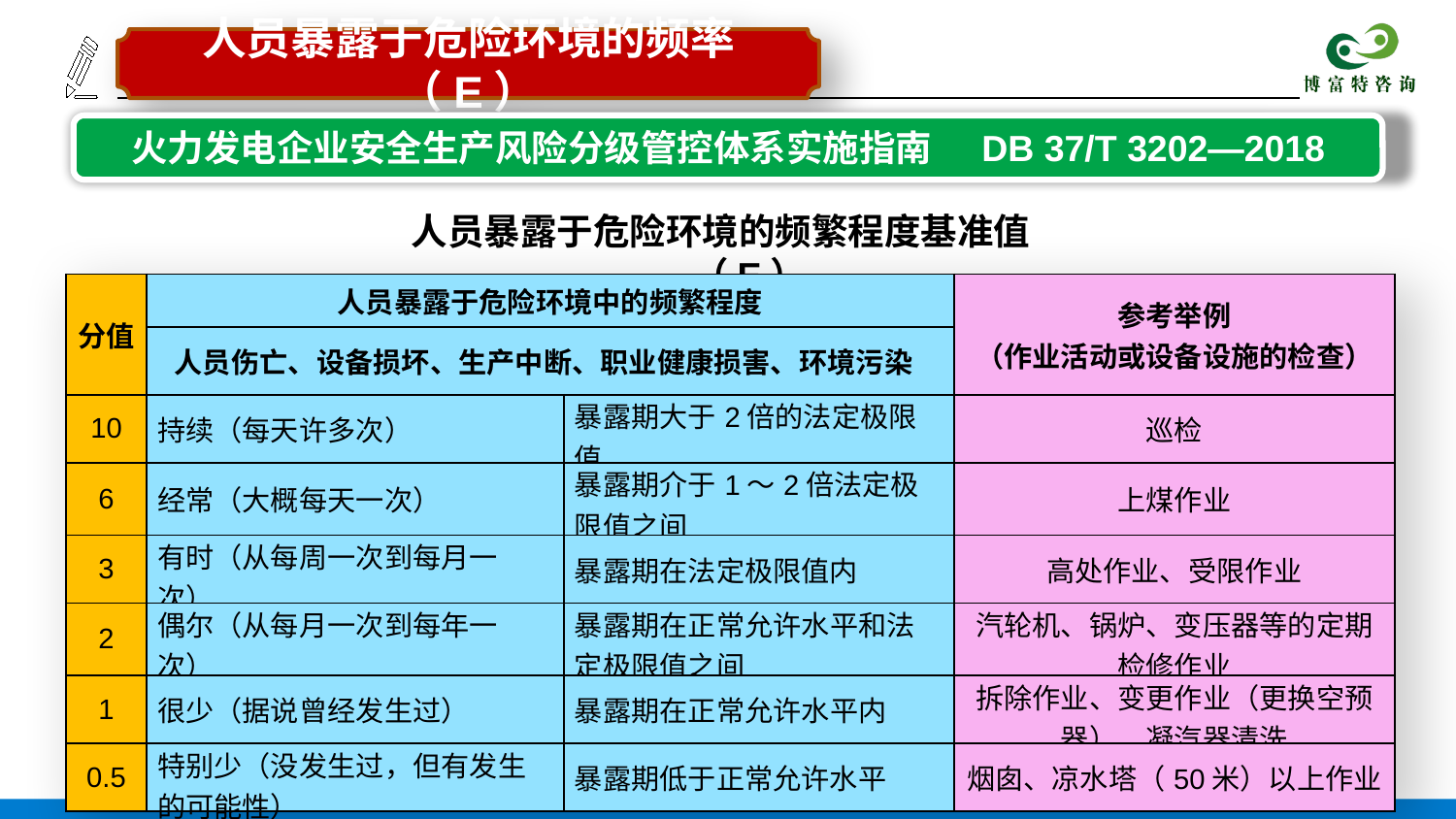

人员暴露于危险环境的频率（E）

火力发电企业安全生产风险分级管控体系实施指南     DB 37/T 3202—2018
人员暴露于危险环境的频繁程度基准值（E）
| 分值 | 人员暴露于危险环境中的频繁程度 |  | 参考举例 （作业活动或设备设施的检查） |
| --- | --- | --- | --- |
|  | 人员伤亡、设备损坏、生产中断、职业健康损害、环境污染 |  |  |
| 10 | 持续（每天许多次） | 暴露期大于2倍的法定极限值 | 巡检 |
| 6 | 经常（大概每天一次） | 暴露期介于1～2倍法定极限值之间 | 上煤作业 |
| 3 | 有时（从每周一次到每月一次） | 暴露期在法定极限值内 | 高处作业、受限作业 |
| 2 | 偶尔（从每月一次到每年一次） | 暴露期在正常允许水平和法定极限值之间 | 汽轮机、锅炉、变压器等的定期检修作业 |
| 1 | 很少（据说曾经发生过） | 暴露期在正常允许水平内 | 拆除作业、变更作业（更换空预器）、凝汽器清洗 |
| 0.5 | 特别少（没发生过，但有发生的可能性） | 暴露期低于正常允许水平 | 烟囱、凉水塔（50米）以上作业 |